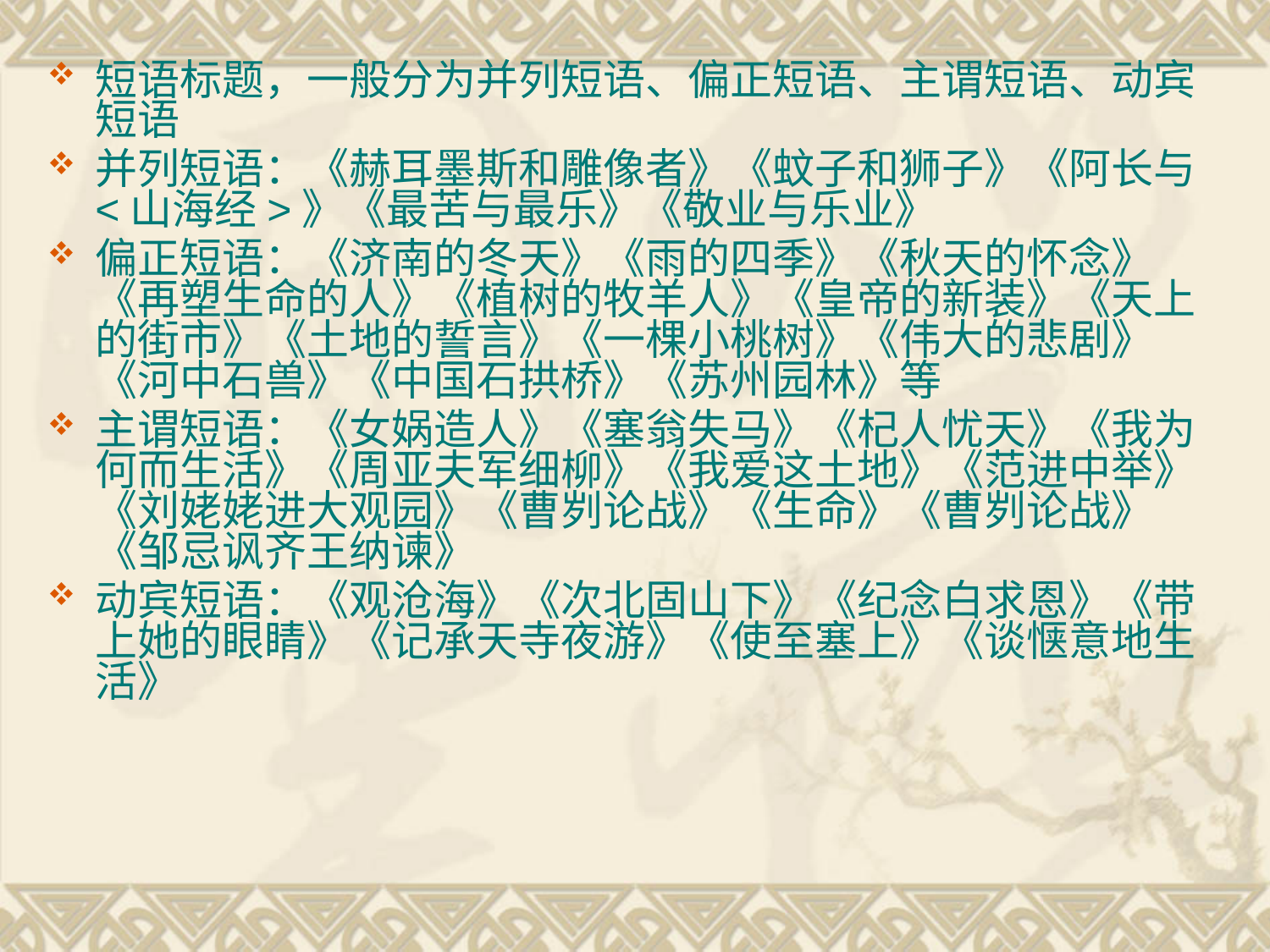

短语标题，一般分为并列短语、偏正短语、主谓短语、动宾短语
并列短语：《赫耳墨斯和雕像者》《蚊子和狮子》《阿长与<山海经>》《最苦与最乐》《敬业与乐业》
偏正短语：《济南的冬天》《雨的四季》《秋天的怀念》《再塑生命的人》《植树的牧羊人》《皇帝的新装》《天上的街市》《土地的誓言》《一棵小桃树》《伟大的悲剧》《河中石兽》《中国石拱桥》《苏州园林》等
主谓短语：《女娲造人》《塞翁失马》《杞人忧天》《我为何而生活》《周亚夫军细柳》《我爱这土地》《范进中举》《刘姥姥进大观园》《曹刿论战》《生命》《曹刿论战》《邹忌讽齐王纳谏》
动宾短语：《观沧海》《次北固山下》《纪念白求恩》《带上她的眼睛》《记承天寺夜游》《使至塞上》《谈惬意地生活》